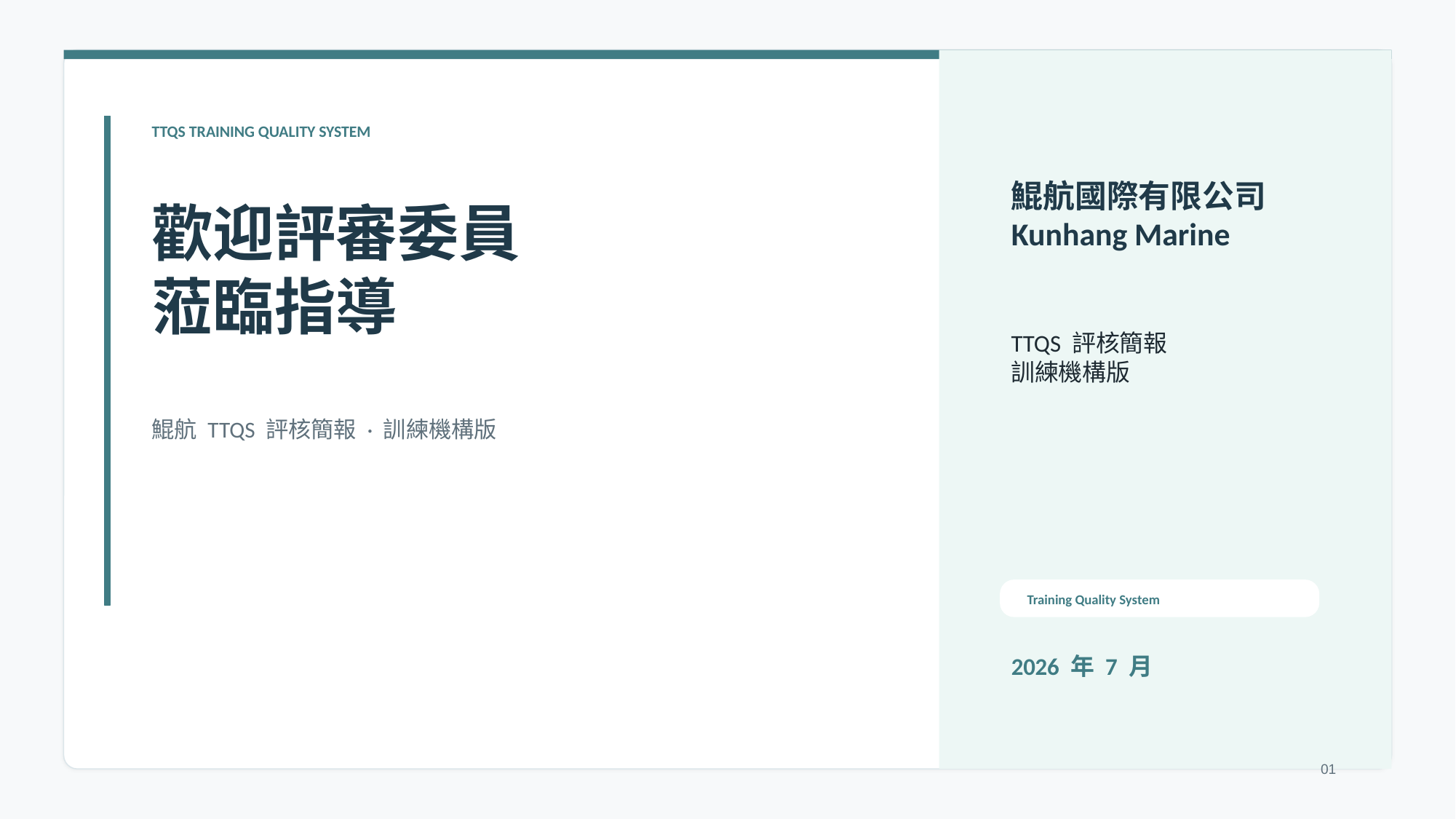

TTQS TRAINING QUALITY SYSTEM
鯤航國際有限公司
Kunhang Marine
歡迎評審委員
蒞臨指導
TTQS 評核簡報
訓練機構版
鯤航 TTQS 評核簡報 · 訓練機構版

Training Quality System
2026 年 7 月
01